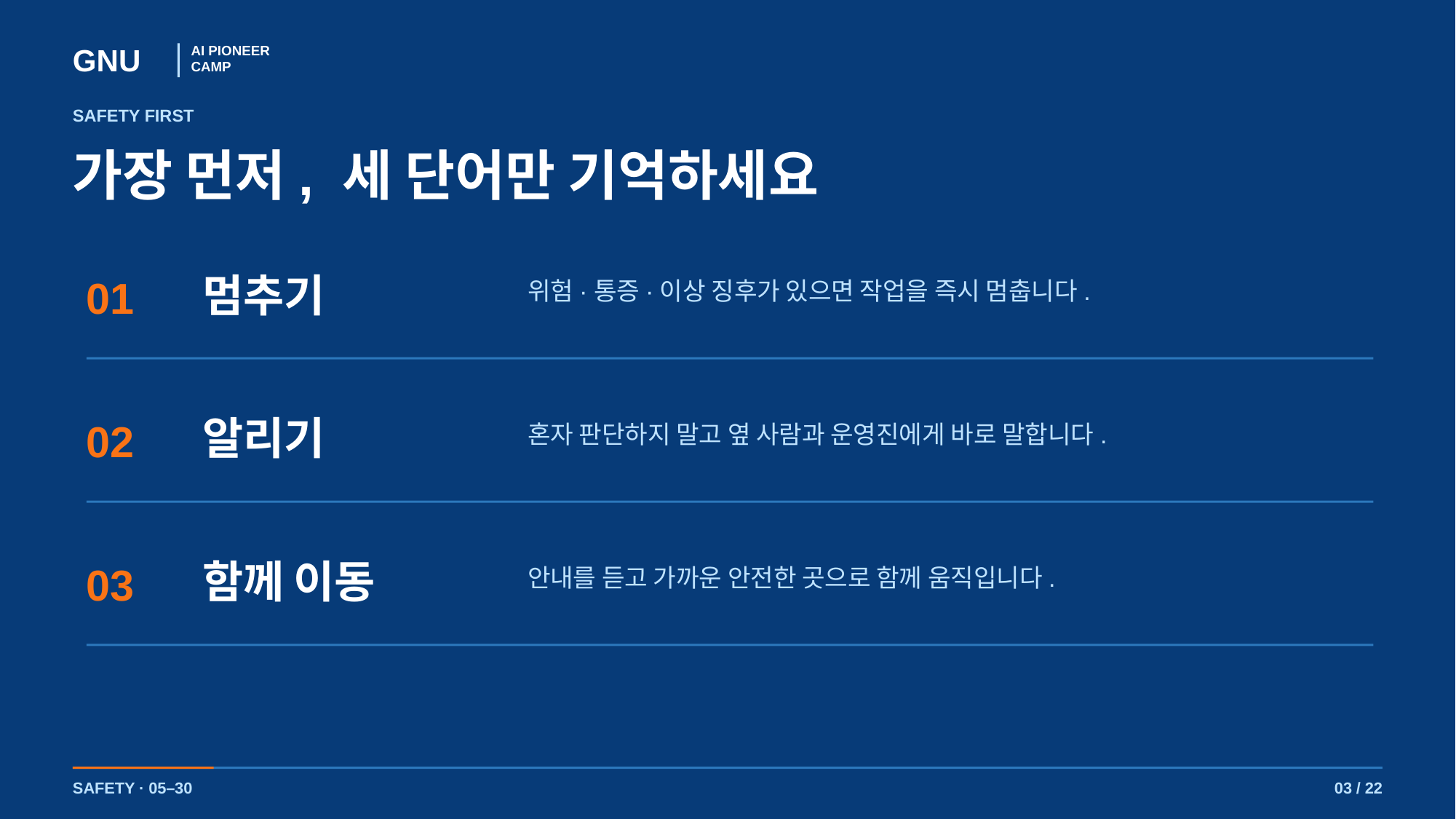

GNU
AI PIONEER
CAMP

SAFETY FIRST
가장 먼저, 세 단어만 기억하세요
멈추기
01
위험·통증·이상 징후가 있으면 작업을 즉시 멈춥니다.

알리기
02
혼자 판단하지 말고 옆 사람과 운영진에게 바로 말합니다.

함께 이동
03
안내를 듣고 가까운 안전한 곳으로 함께 움직입니다.

SAFETY · 05–30
03 / 22